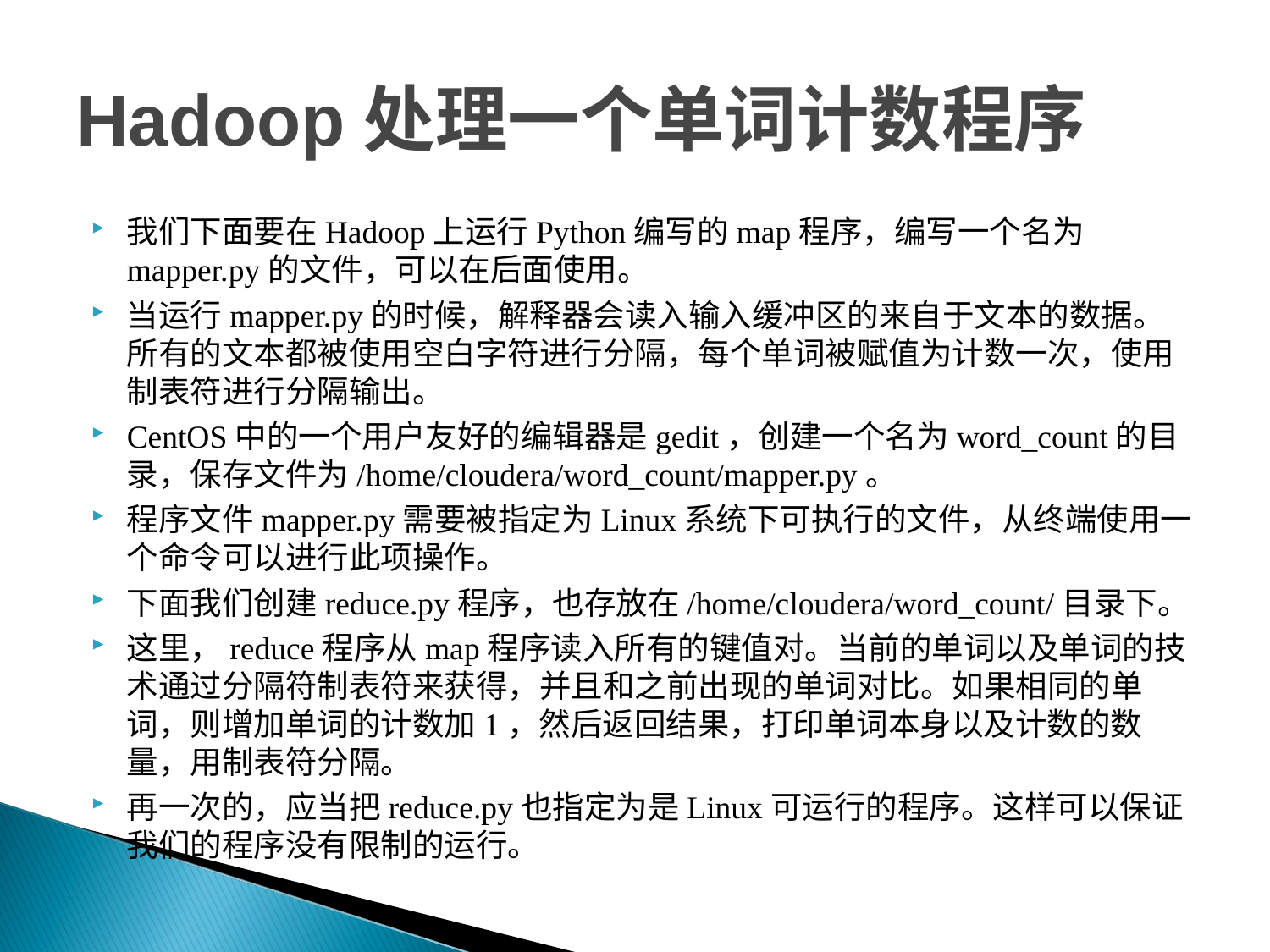

# Hadoop处理一个单词计数程序
我们下面要在Hadoop上运行Python编写的map程序，编写一个名为mapper.py的文件，可以在后面使用。
当运行mapper.py的时候，解释器会读入输入缓冲区的来自于文本的数据。所有的文本都被使用空白字符进行分隔，每个单词被赋值为计数一次，使用制表符进行分隔输出。
CentOS中的一个用户友好的编辑器是gedit，创建一个名为word_count的目录，保存文件为/home/cloudera/word_count/mapper.py。
程序文件mapper.py需要被指定为Linux系统下可执行的文件，从终端使用一个命令可以进行此项操作。
下面我们创建reduce.py程序，也存放在/home/cloudera/word_count/目录下。
这里，reduce程序从map程序读入所有的键值对。当前的单词以及单词的技术通过分隔符制表符来获得，并且和之前出现的单词对比。如果相同的单词，则增加单词的计数加1，然后返回结果，打印单词本身以及计数的数量，用制表符分隔。
再一次的，应当把reduce.py也指定为是Linux可运行的程序。这样可以保证我们的程序没有限制的运行。